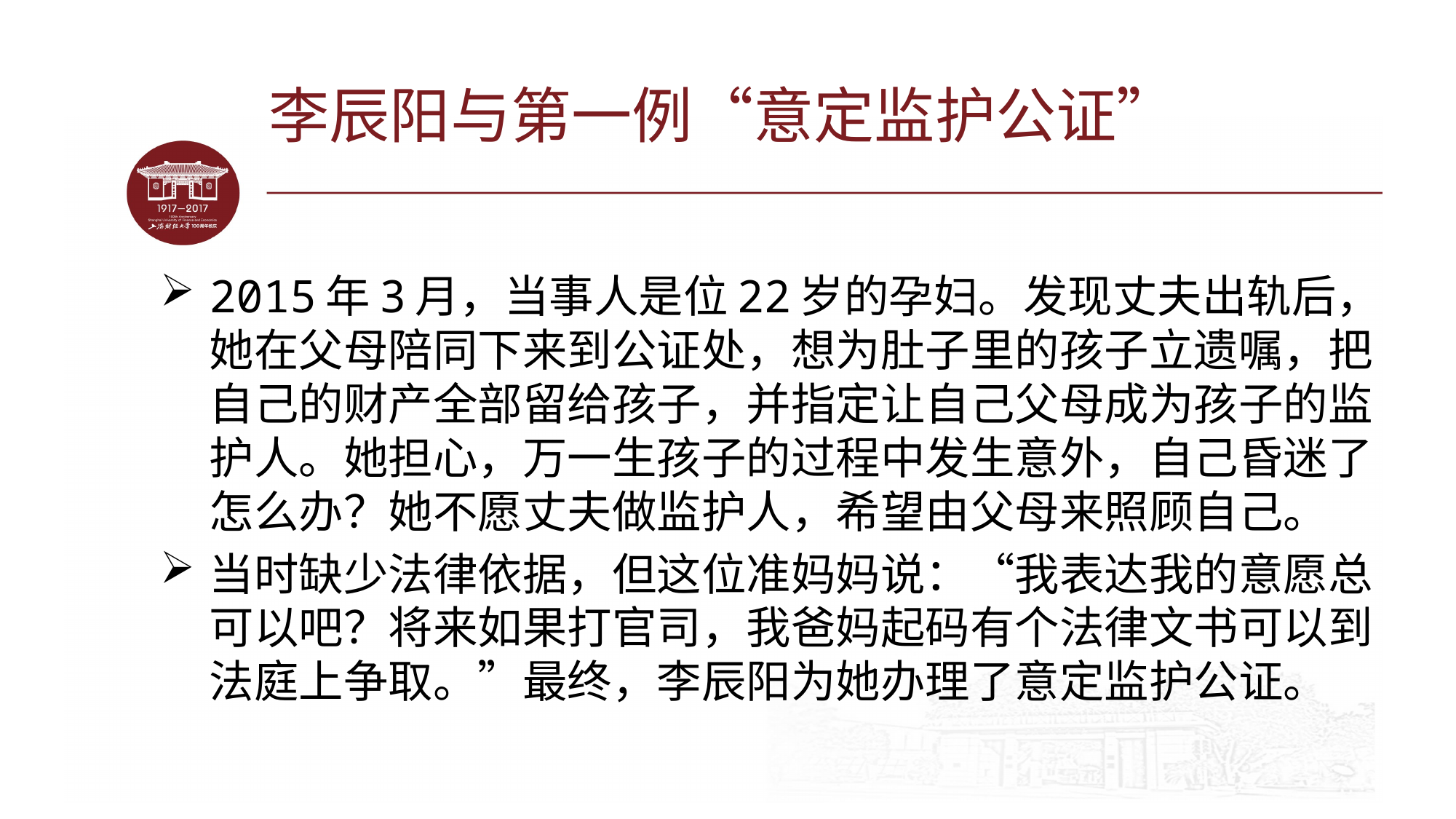

# 李辰阳与第一例“意定监护公证”
2015年3月，当事人是位22岁的孕妇。发现丈夫出轨后，她在父母陪同下来到公证处，想为肚子里的孩子立遗嘱，把自己的财产全部留给孩子，并指定让自己父母成为孩子的监护人。她担心，万一生孩子的过程中发生意外，自己昏迷了怎么办？她不愿丈夫做监护人，希望由父母来照顾自己。
当时缺少法律依据，但这位准妈妈说：“我表达我的意愿总可以吧？将来如果打官司，我爸妈起码有个法律文书可以到法庭上争取。”最终，李辰阳为她办理了意定监护公证。